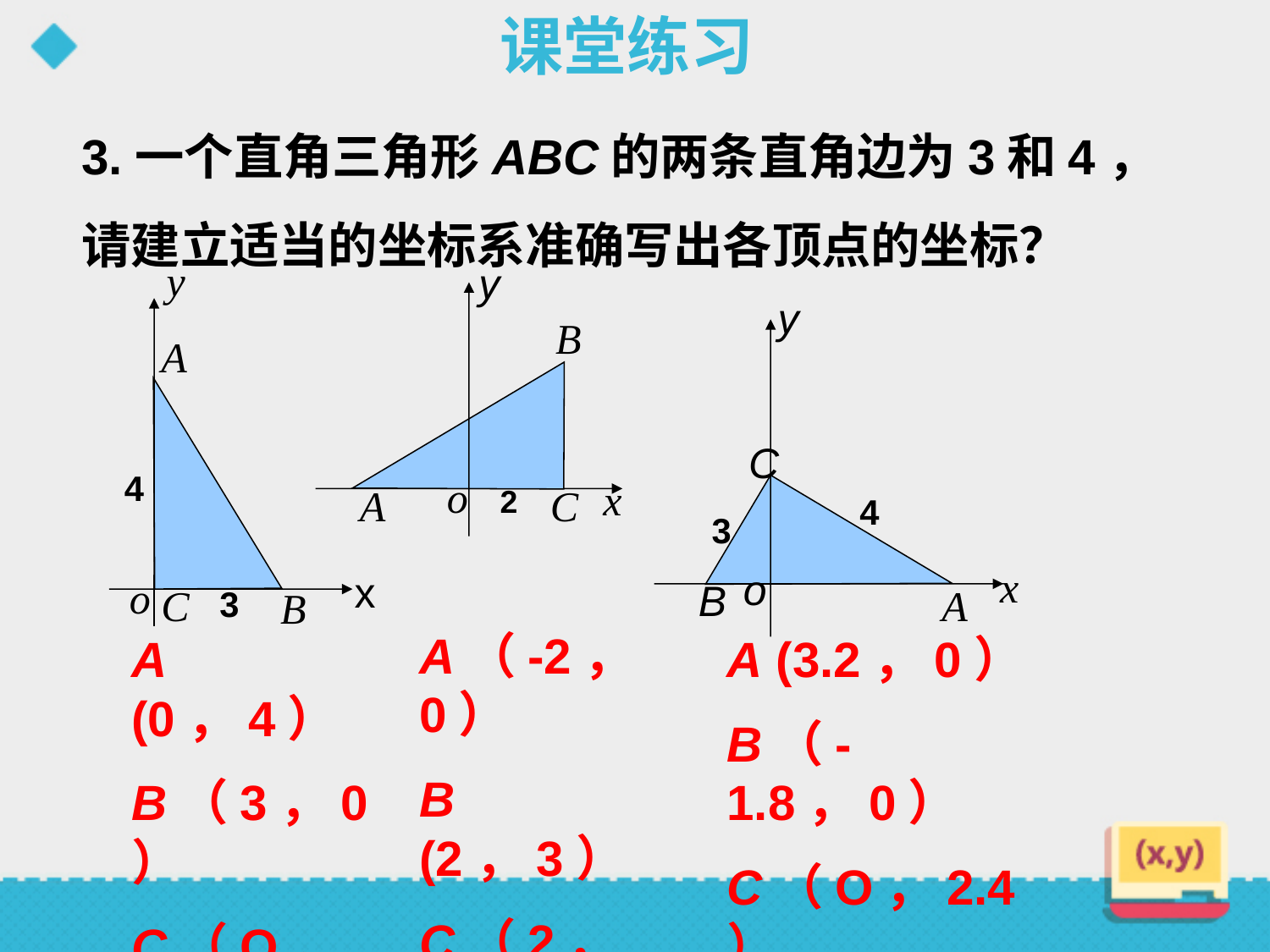

课堂练习
3.一个直角三角形ABC的两条直角边为3和4，请建立适当的坐标系准确写出各顶点的坐标？
y

A

4
x
o
C
3
B

y

B

o
x
A
C
2

y

C

4
x
o
B
A
3
A（-2，0）
B (2，3）
C（2，O）

A (0，4）
B（3，0）
C（O，O）

A (3.2，0）
B（-1.8，0）
C（O，2.4）